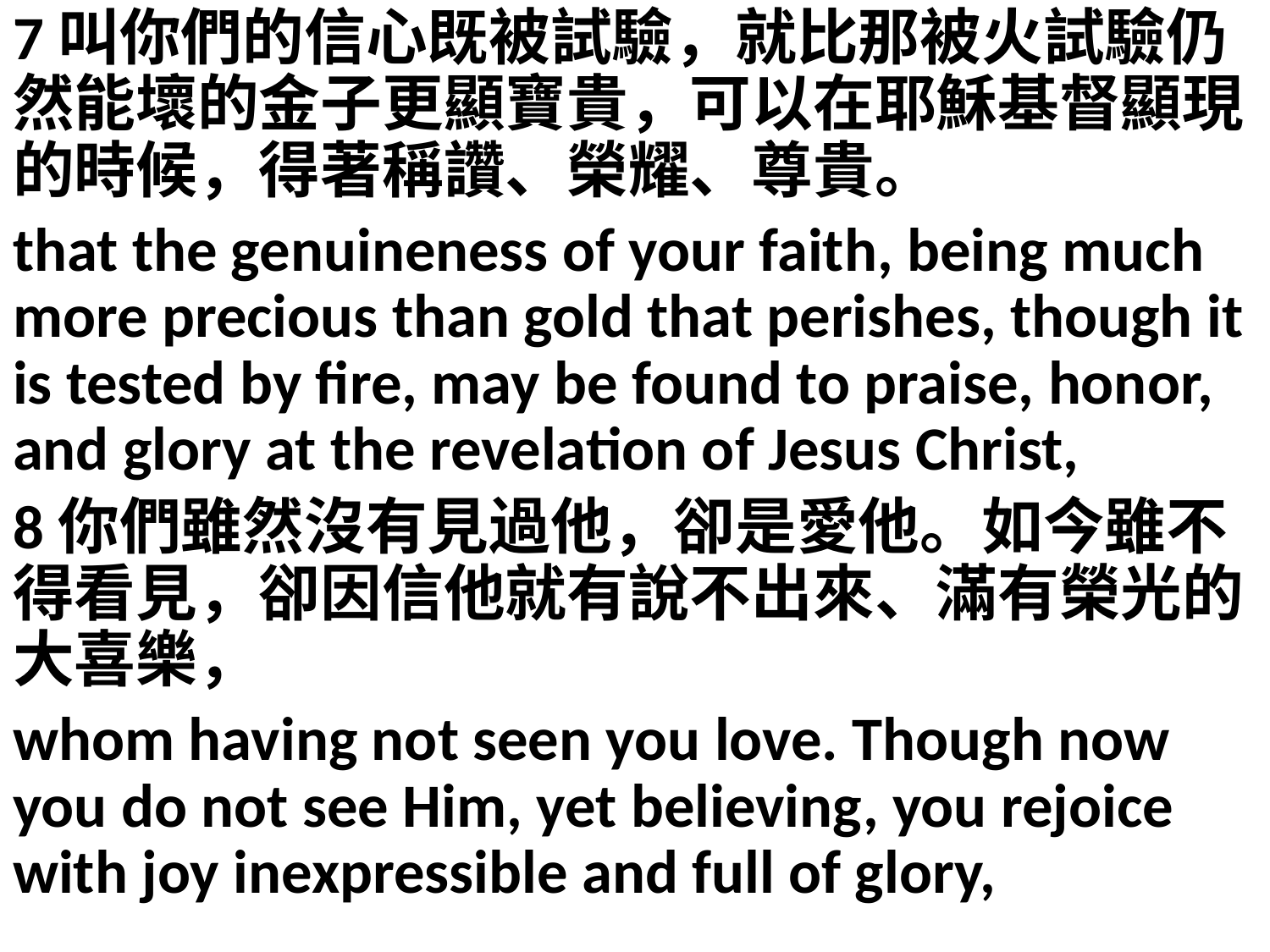

7叫你們的信心既被試驗，就比那被火試驗仍然能壞的金子更顯寶貴，可以在耶穌基督顯現的時候，得著稱讚、榮耀、尊貴。
that the genuineness of your faith, being much more precious than gold that perishes, though it is tested by fire, may be found to praise, honor, and glory at the revelation of Jesus Christ,
8你們雖然沒有見過他，卻是愛他。如今雖不得看見，卻因信他就有說不出來、滿有榮光的大喜樂，
whom having not seen you love. Though now you do not see Him, yet believing, you rejoice with joy inexpressible and full of glory,